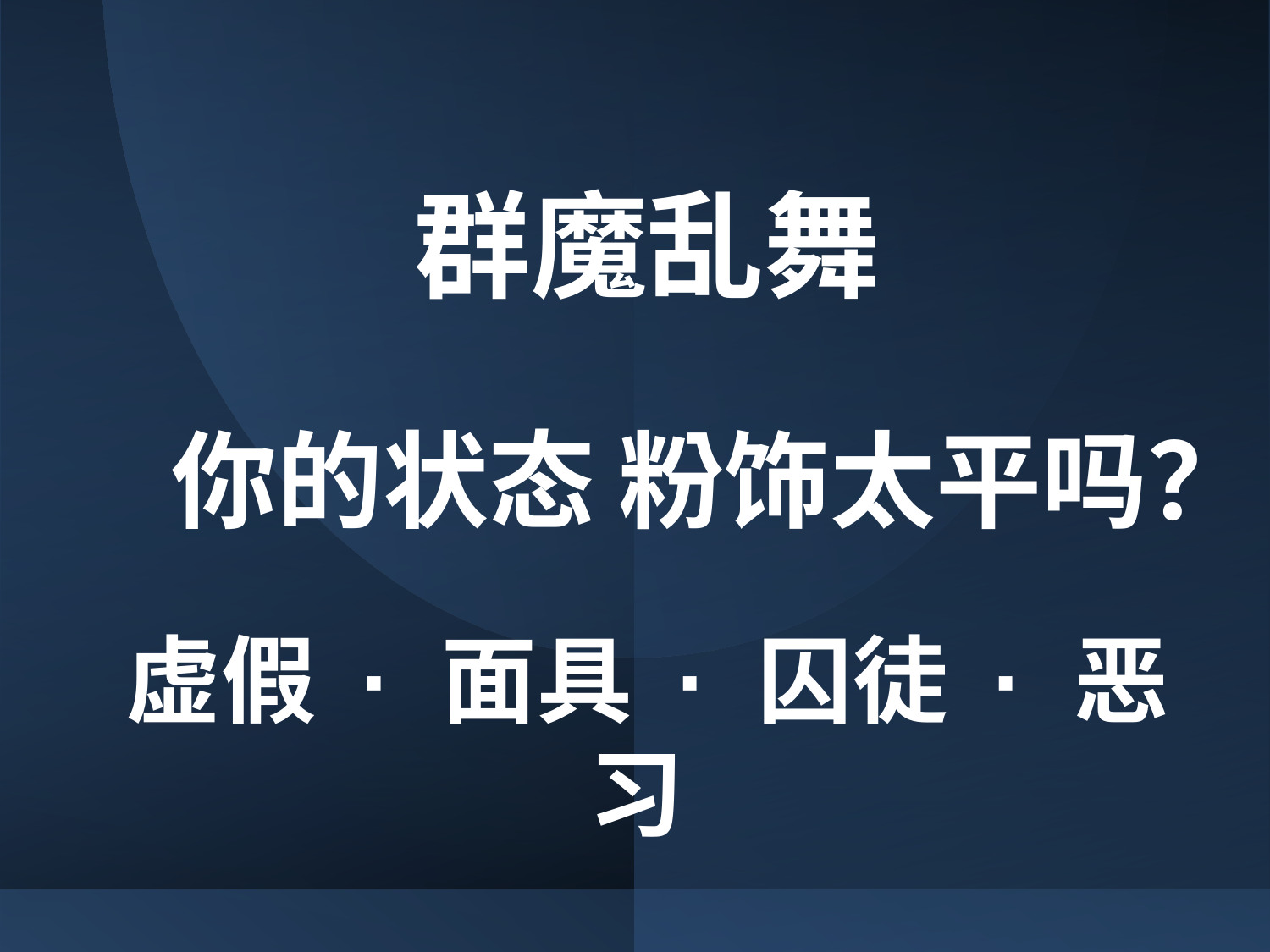

# 群魔乱舞 你的状态 粉饰太平吗？
虚假 · 面具 · 囚徒 · 恶习